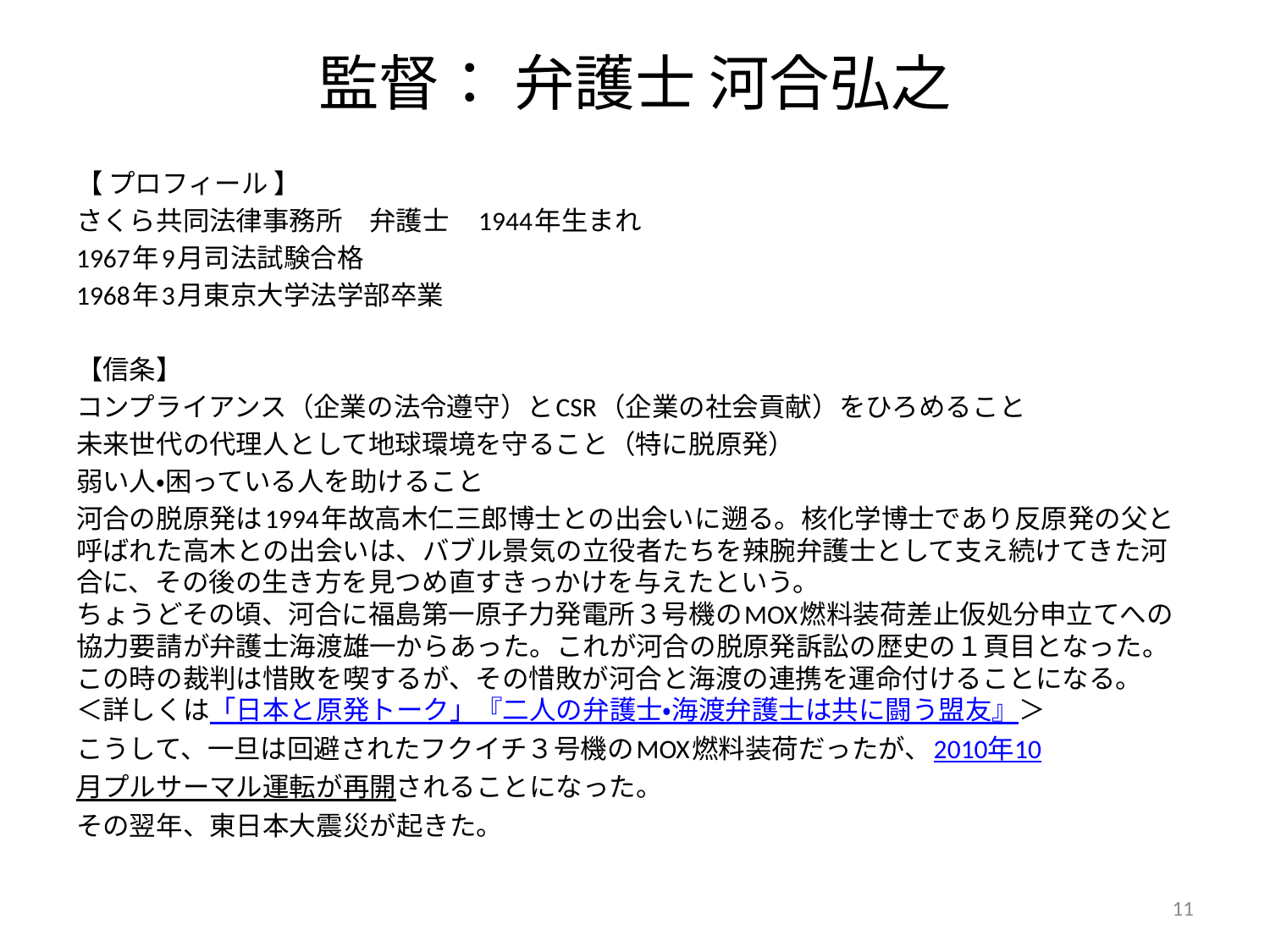

# 監督： 弁護士 河合弘之
【 プロフィール 】
さくら共同法律事務所　弁護士　1944年生まれ
1967年9月司法試験合格
1968年3月東京大学法学部卒業

【信条】
コンプライアンス（企業の法令遵守）とCSR（企業の社会貢献）をひろめること
未来世代の代理人として地球環境を守ること（特に脱原発）
弱い人・困っている人を助けること
河合の脱原発は1994年故高木仁三郎博士との出会いに遡る。核化学博士であり反原発の父と呼ばれた高木との出会いは、バブル景気の立役者たちを辣腕弁護士として支え続けてきた河合に、その後の生き方を見つめ直すきっかけを与えたという。
ちょうどその頃、河合に福島第一原子力発電所３号機のMOX燃料装荷差止仮処分申立てへの協力要請が弁護士海渡雄一からあった。これが河合の脱原発訴訟の歴史の１頁目となった。この時の裁判は惜敗を喫するが、その惜敗が河合と海渡の連携を運命付けることになる。
＜詳しくは「日本と原発トーク」『二人の弁護士・海渡弁護士は共に闘う盟友』＞
こうして、一旦は回避されたフクイチ３号機のMOX燃料装荷だったが、2010年10月プルサーマル運転が再開されることになった。
その翌年、東日本大震災が起きた。

11